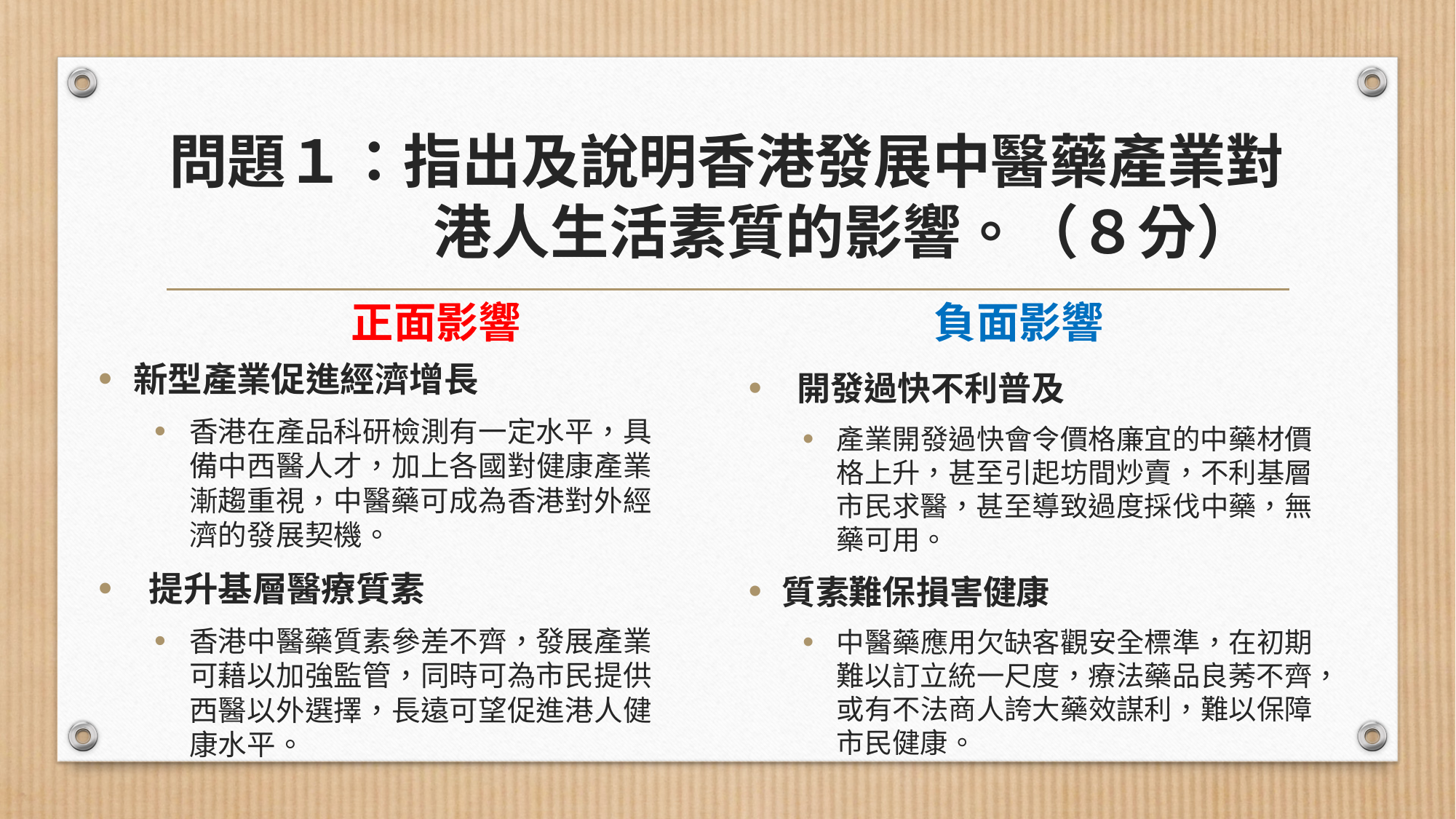

# 問題１：指出及說明香港發展中醫藥產業對　 　　　港人生活素質的影響。（８分）
正面影響
負面影響
新型產業促進經濟增長
香港在產品科研檢測有一定水平，具備中西醫人才，加上各國對健康產業漸趨重視，中醫藥可成為香港對外經濟的發展契機。
 提升基層醫療質素
香港中醫藥質素參差不齊，發展產業可藉以加強監管，同時可為市民提供西醫以外選擇，長遠可望促進港人健康水平。
 開發過快不利普及
產業開發過快會令價格廉宜的中藥材價格上升，甚至引起坊間炒賣，不利基層市民求醫，甚至導致過度採伐中藥，無藥可用。
質素難保損害健康
中醫藥應用欠缺客觀安全標準，在初期難以訂立統一尺度，療法藥品良莠不齊，或有不法商人誇大藥效謀利，難以保障市民健康。